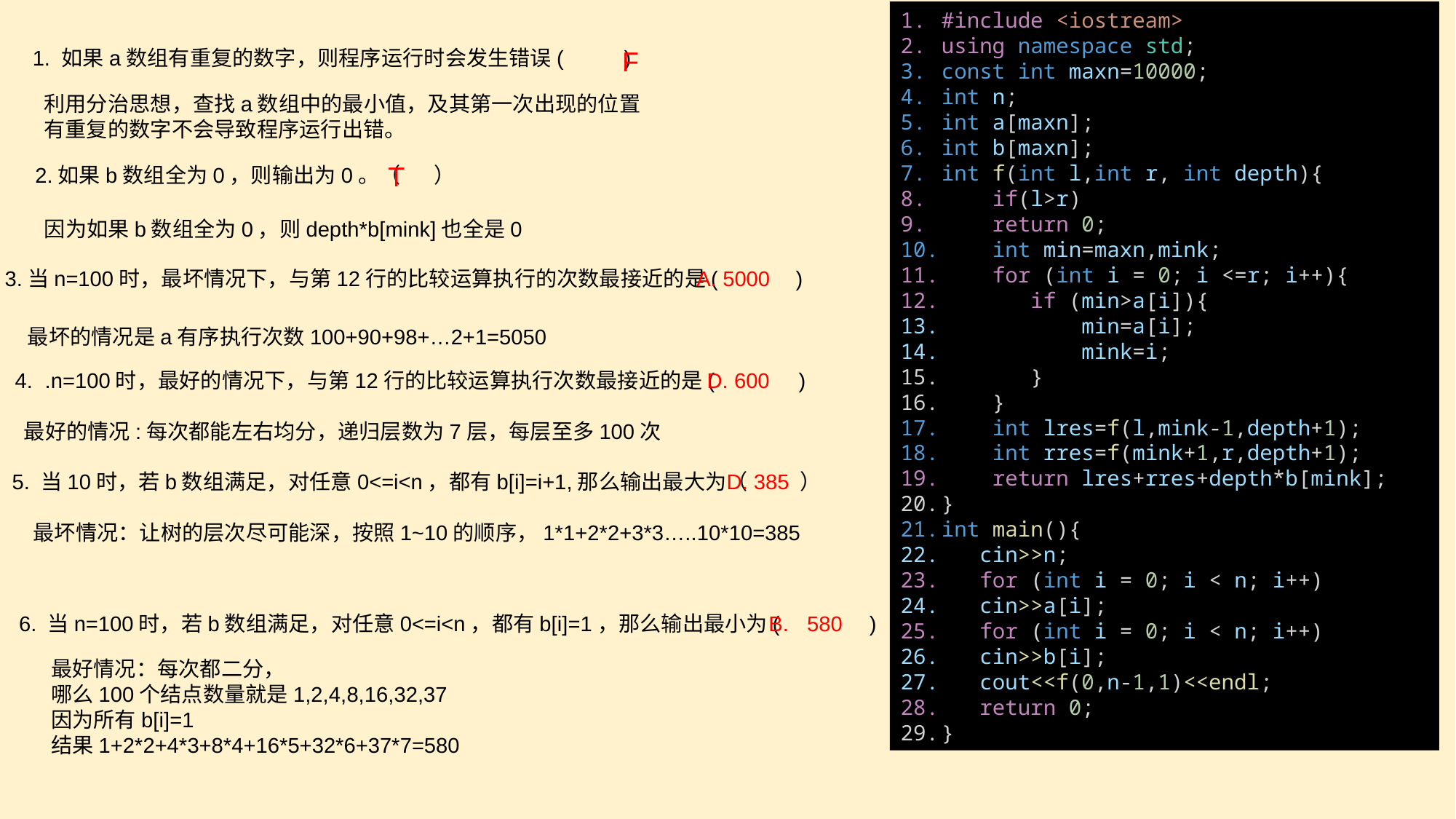

#include <iostream>
using namespace std;
const int maxn=10000;
int n;
int a[maxn];
int b[maxn];
int f(int l,int r, int depth){
    if(l>r)
    return 0;
    int min=maxn,mink;
    for (int i = 0; i <=r; i++){
       if (min>a[i]){
           min=a[i];
           mink=i;
       }
    }
    int lres=f(l,mink-1,depth+1);
    int rres=f(mink+1,r,depth+1);
    return lres+rres+depth*b[mink];
}
int main(){
   cin>>n;
   for (int i = 0; i < n; i++)
   cin>>a[i];
   for (int i = 0; i < n; i++)
   cin>>b[i];
   cout<<f(0,n-1,1)<<endl;
   return 0;
}
1. 如果a数组有重复的数字，则程序运行时会发生错误(          )
F
利用分治思想，查找a数组中的最小值，及其第一次出现的位置
有重复的数字不会导致程序运行出错。
T
2.如果b数组全为0，则输出为0。（       ）
因为如果b数组全为0，则depth*b[mink]也全是0
A. 5000
3.当n=100时，最坏情况下，与第12行的比较运算执行的次数最接近的是(             )
最坏的情况是a有序执行次数100+90+98+…2+1=5050
D. 600
4.  .n=100时，最好的情况下，与第12行的比较运算执行次数最接近的是(              )
最好的情况:每次都能左右均分，递归层数为7层，每层至多100次
D. 385
5. 当10时，若b数组满足，对任意0<=i<n，都有b[i]=i+1,那么输出最大为（           ）
最坏情况：让树的层次尽可能深，按照1~10的顺序，1*1+2*2+3*3…..10*10=385
B.   580
6. 当n=100时，若b数组满足，对任意0<=i<n，都有b[i]=1，那么输出最小为(               )
最好情况：每次都二分，
哪么100个结点数量就是1,2,4,8,16,32,37
因为所有b[i]=1
结果1+2*2+4*3+8*4+16*5+32*6+37*7=580